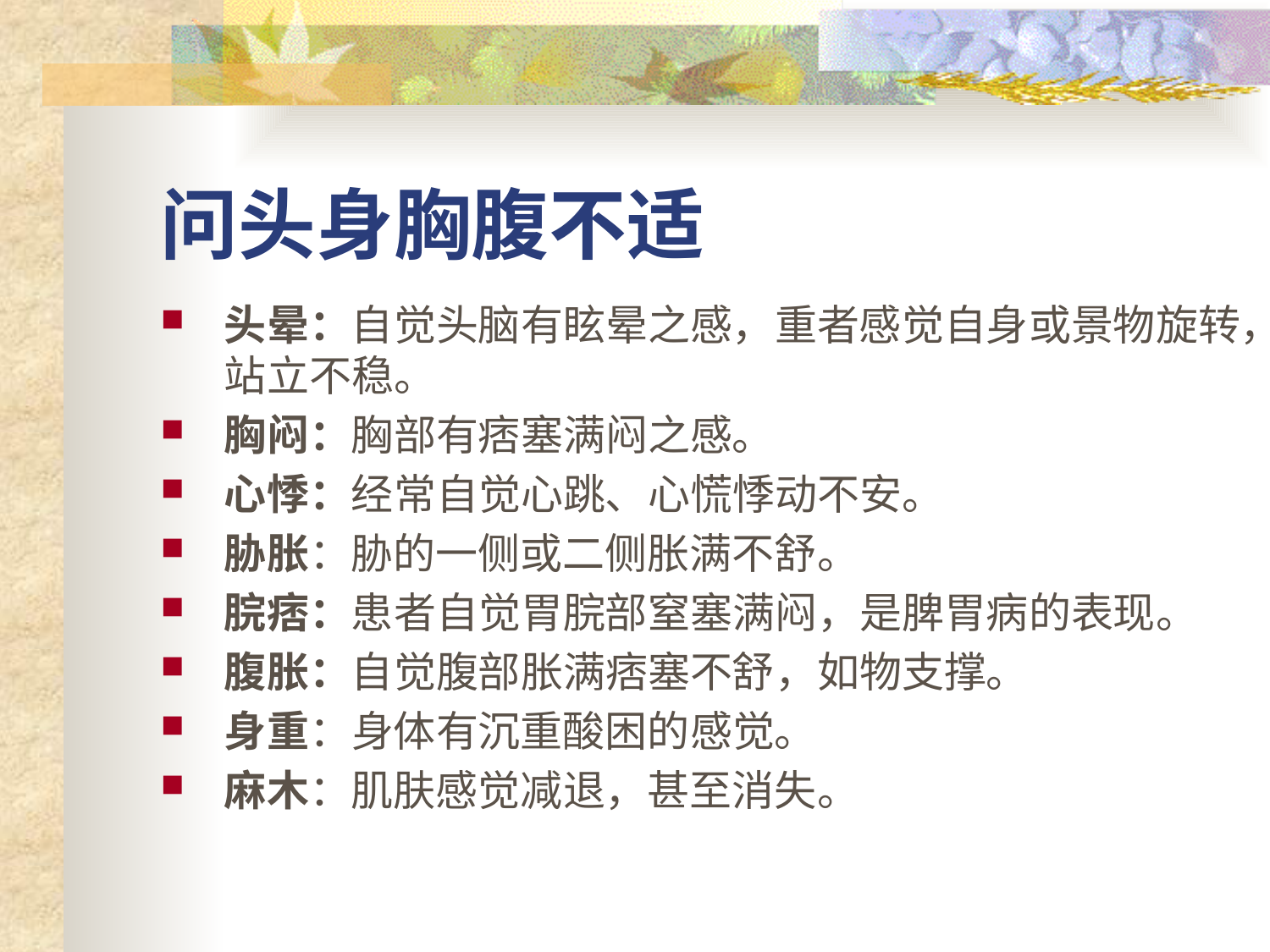

# 问头身胸腹不适
头晕：自觉头脑有眩晕之感，重者感觉自身或景物旋转，站立不稳。
胸闷：胸部有痞塞满闷之感。
心悸：经常自觉心跳、心慌悸动不安。
胁胀：胁的一侧或二侧胀满不舒。
脘痞：患者自觉胃脘部窒塞满闷，是脾胃病的表现。
腹胀：自觉腹部胀满痞塞不舒，如物支撑。
身重：身体有沉重酸困的感觉。
麻木：肌肤感觉减退，甚至消失。